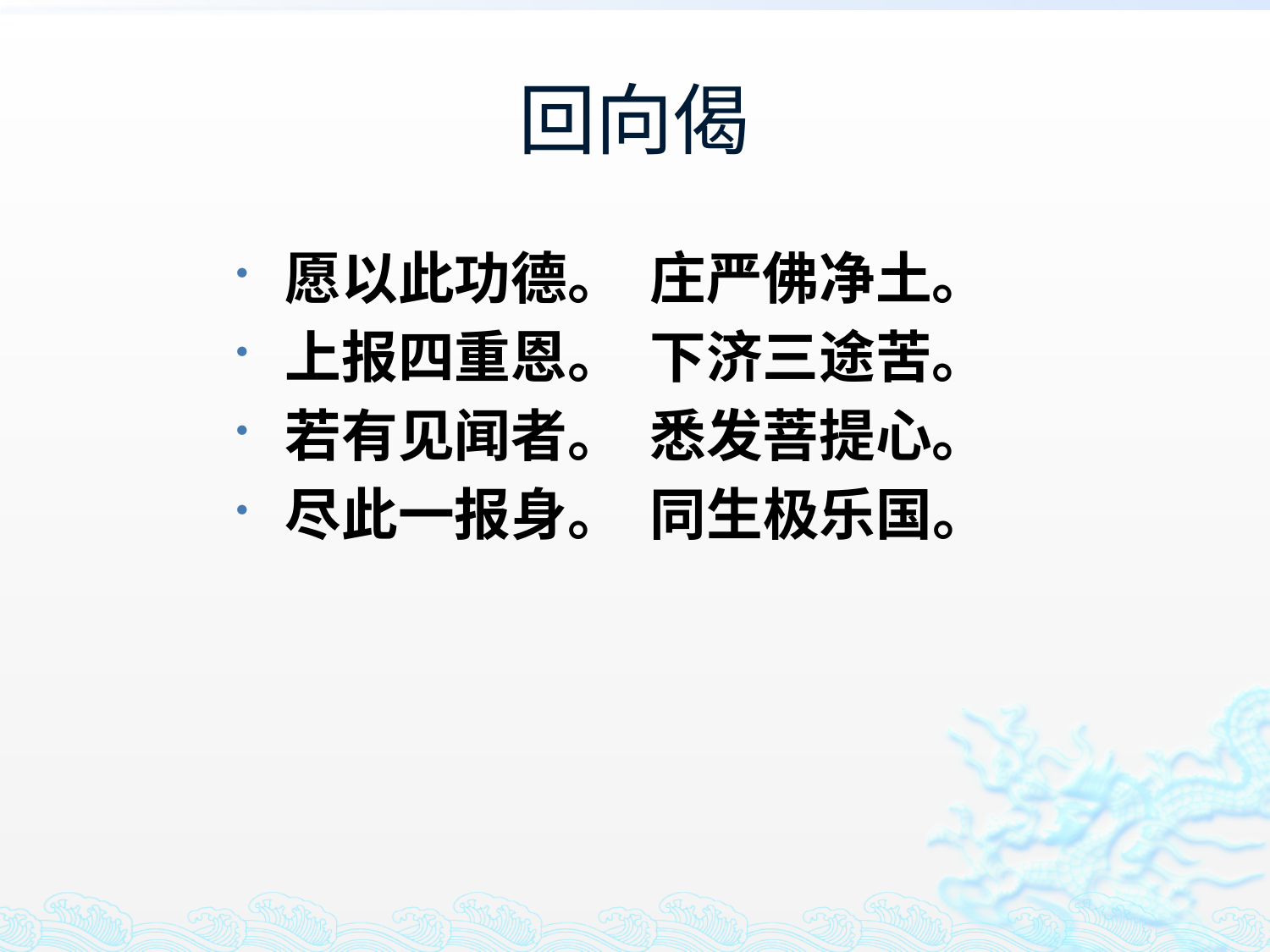

# 回向偈
愿以此功德。  庄严佛净土。
上报四重恩。  下济三途苦。
若有见闻者。  悉发菩提心。
尽此一报身。  同生极乐国。